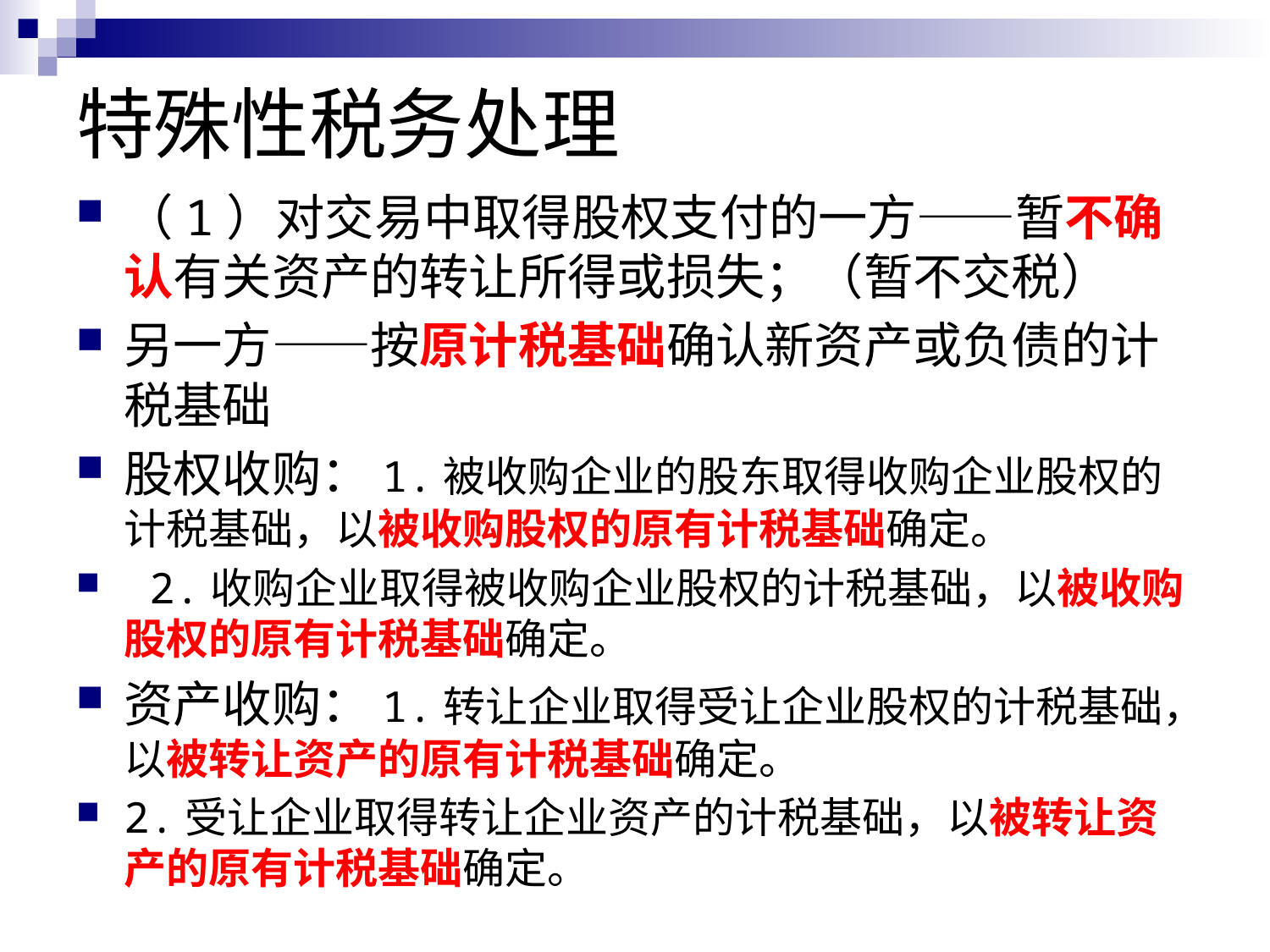

# 特殊性税务处理
（1）对交易中取得股权支付的一方——暂不确认有关资产的转让所得或损失；（暂不交税）
另一方——按原计税基础确认新资产或负债的计税基础
股权收购：1.被收购企业的股东取得收购企业股权的计税基础，以被收购股权的原有计税基础确定。
 2.收购企业取得被收购企业股权的计税基础，以被收购股权的原有计税基础确定。
资产收购：1.转让企业取得受让企业股权的计税基础，以被转让资产的原有计税基础确定。
2.受让企业取得转让企业资产的计税基础，以被转让资产的原有计税基础确定。